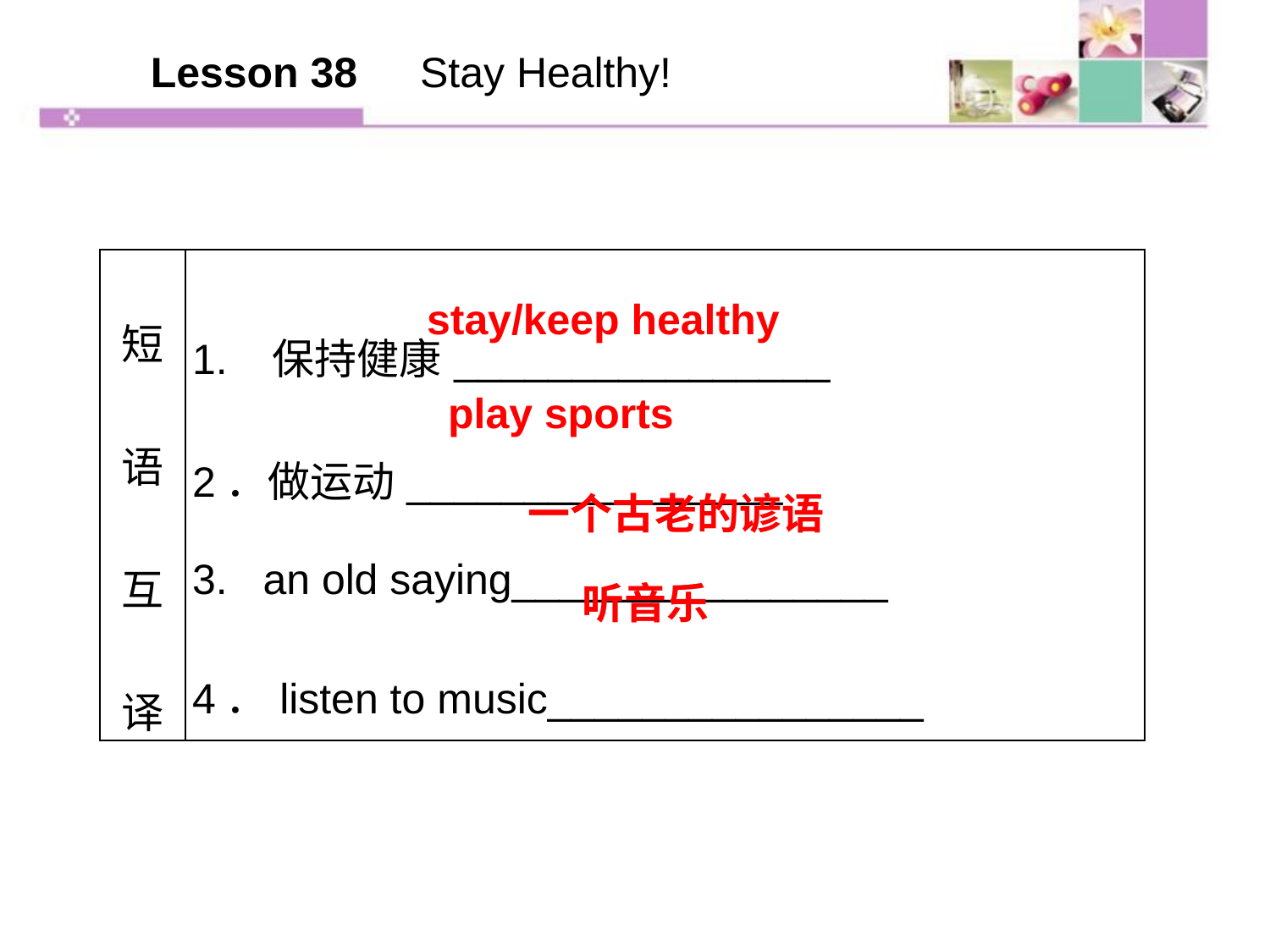

Lesson 38　Stay Healthy!
| 短语 互译 | 1. 保持健康\_\_\_\_\_\_\_\_\_\_\_\_\_\_\_\_ 2．做运动\_\_\_\_\_\_\_\_\_\_\_\_\_\_\_\_ 3. an old saying\_\_\_\_\_\_\_\_\_\_\_\_\_\_\_\_ 4．listen to music\_\_\_\_\_\_\_\_\_\_\_\_\_\_\_\_ |
| --- | --- |
stay/keep healthy
play sports
一个古老的谚语
听音乐